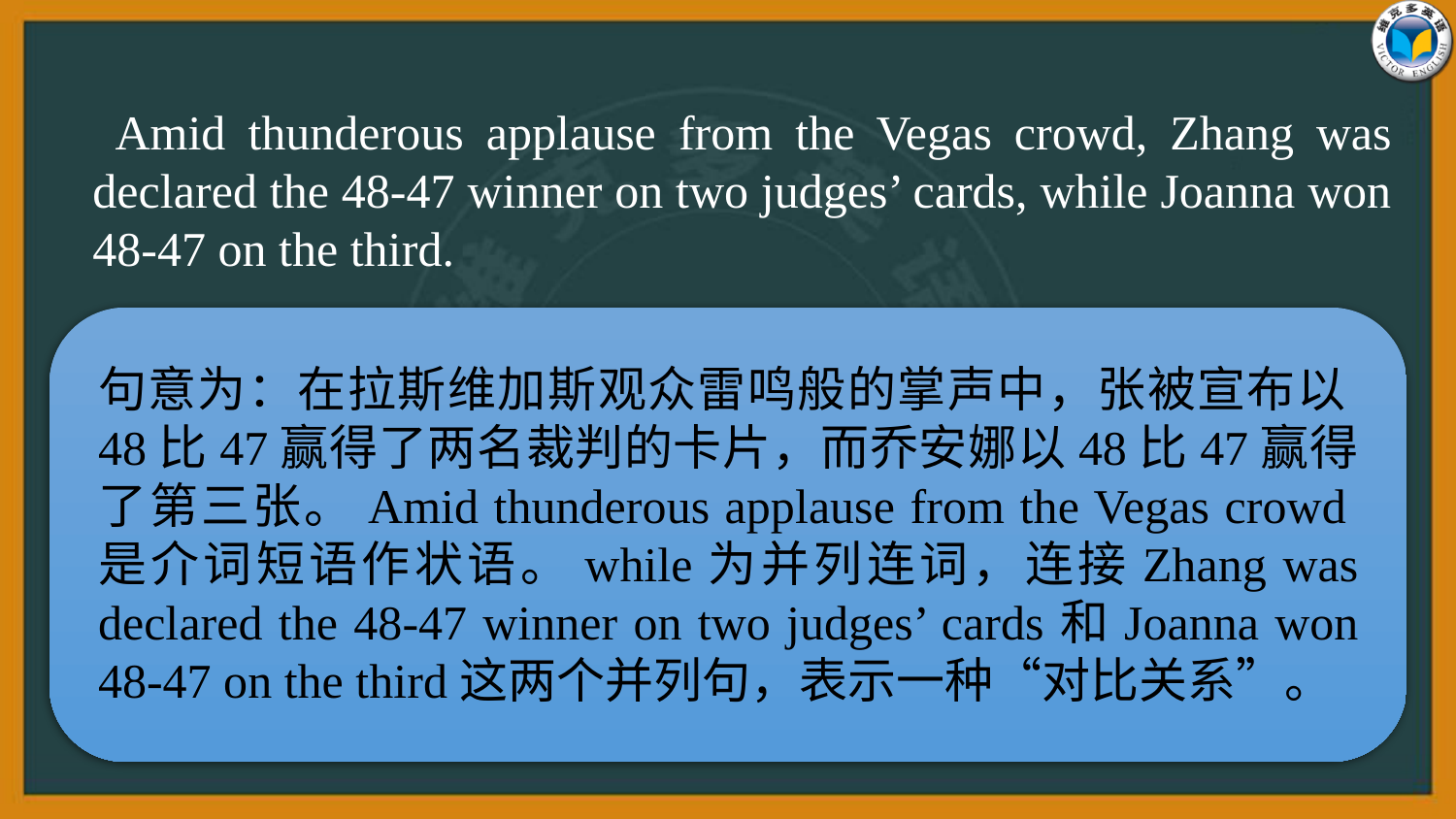

Amid thunderous applause from the Vegas crowd, Zhang was declared the 48-47 winner on two judges’ cards, while Joanna won 48-47 on the third.

句意为：在拉斯维加斯观众雷鸣般的掌声中，张被宣布以48比47赢得了两名裁判的卡片，而乔安娜以48比47赢得了第三张。Amid thunderous applause from the Vegas crowd是介词短语作状语。while为并列连词，连接Zhang was declared the 48-47 winner on two judges’ cards和Joanna won 48-47 on the third这两个并列句，表示一种“对比关系”。
句意为：在拉斯维加斯观众雷鸣般的掌声中，张被宣布以48比47赢得了两名裁判的卡片，而乔安娜以48比47赢得了第三张。Amid thunderous applause from the Vegas crowd是介词短语作状语，while为并列连词，连接Zhang was declared the 48-47 winner on two judges’ cards和Joanna won 48-47 on the third这两个并列句，表示一种“对比关系”。